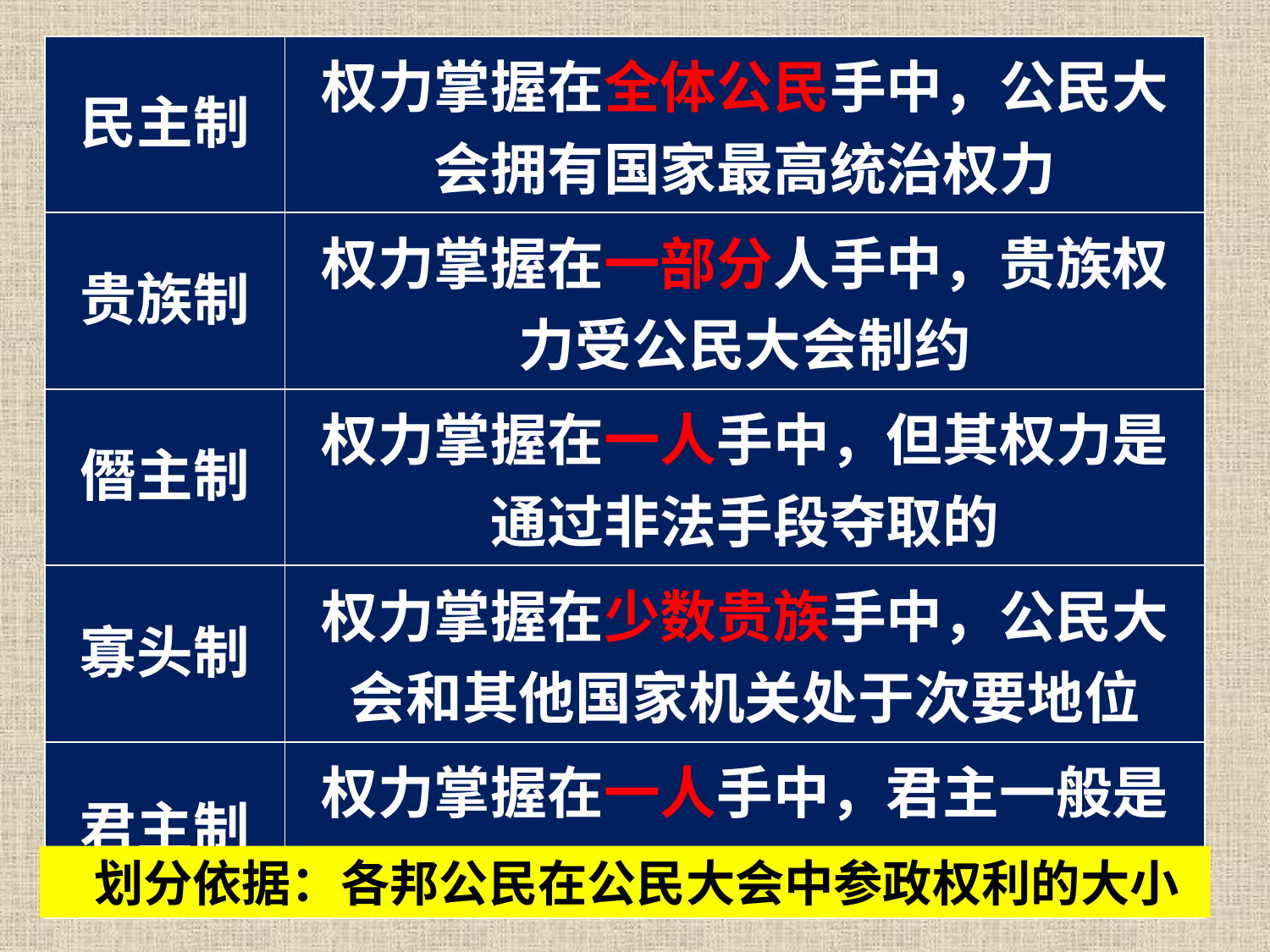

| 民主制 | 权力掌握在全体公民手中，公民大会拥有国家最高统治权力 |
| --- | --- |
| 贵族制 | 权力掌握在一部分人手中，贵族权力受公民大会制约 |
| 僭主制 | 权力掌握在一人手中，但其权力是通过非法手段夺取的 |
| 寡头制 | 权力掌握在少数贵族手中，公民大会和其他国家机关处于次要地位 |
| 君主制 | 权力掌握在一人手中，君主一般是世袭，但保留了形式上的公民大会 |
 划分依据：各邦公民在公民大会中参政权利的大小